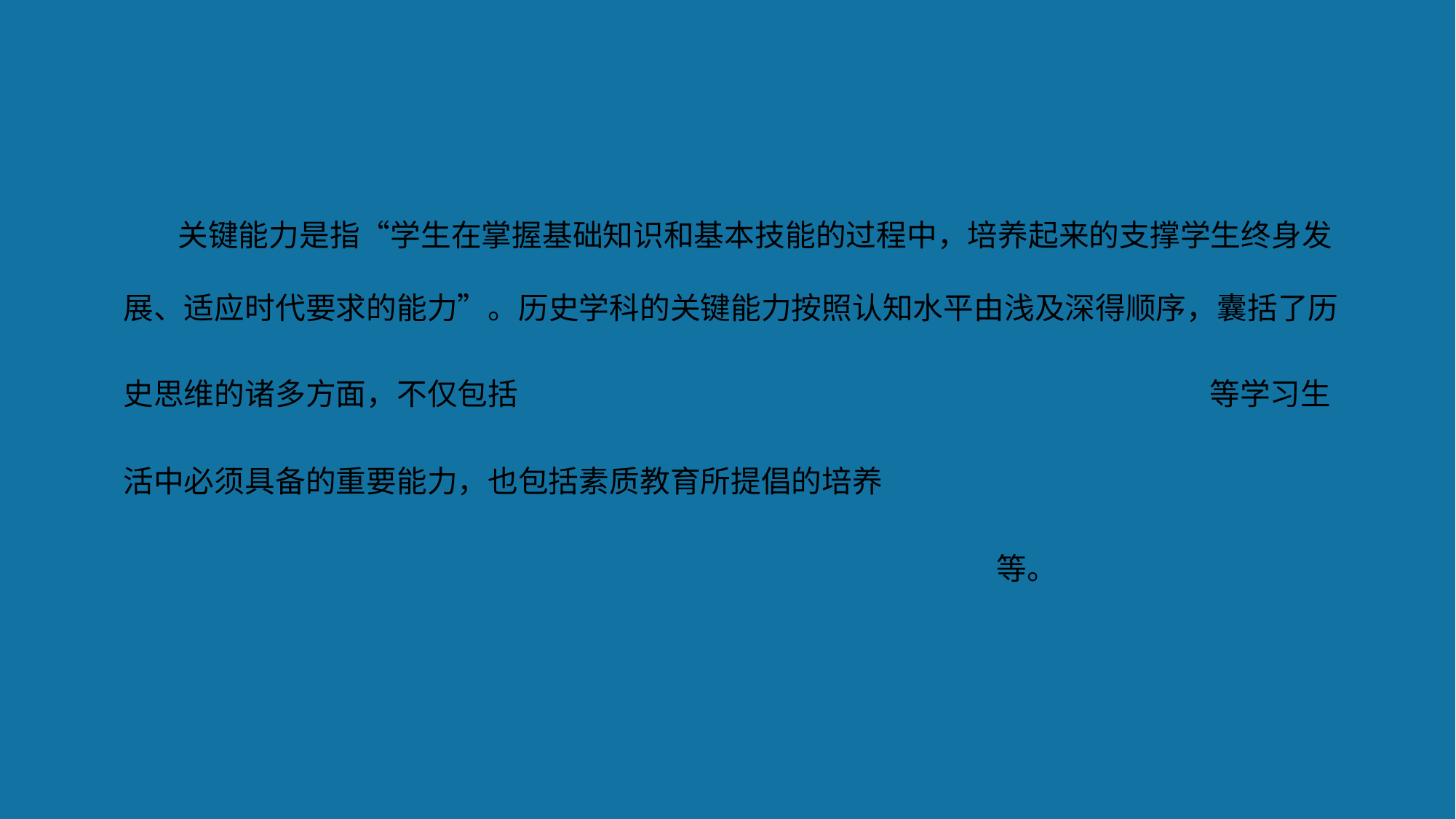

3. 找准关键能力，支撑学生终身发展
       关键能力是指“学生在掌握基础知识和基本技能的过程中，培养起来的支撑学生终身发展、适应时代要求的能力”。历史学科的关键能力按照认知水平由浅及深得顺序，囊括了历史思维的诸多方面，不仅包括信息加工、语言表达、逻辑推理、独立思考等学习生活中必须具备的重要能力，也包括素质教育所提倡的培养批判性思维、学会发现问题、提出问题、分析问题、解决问题、大胆创新、学会创造等。